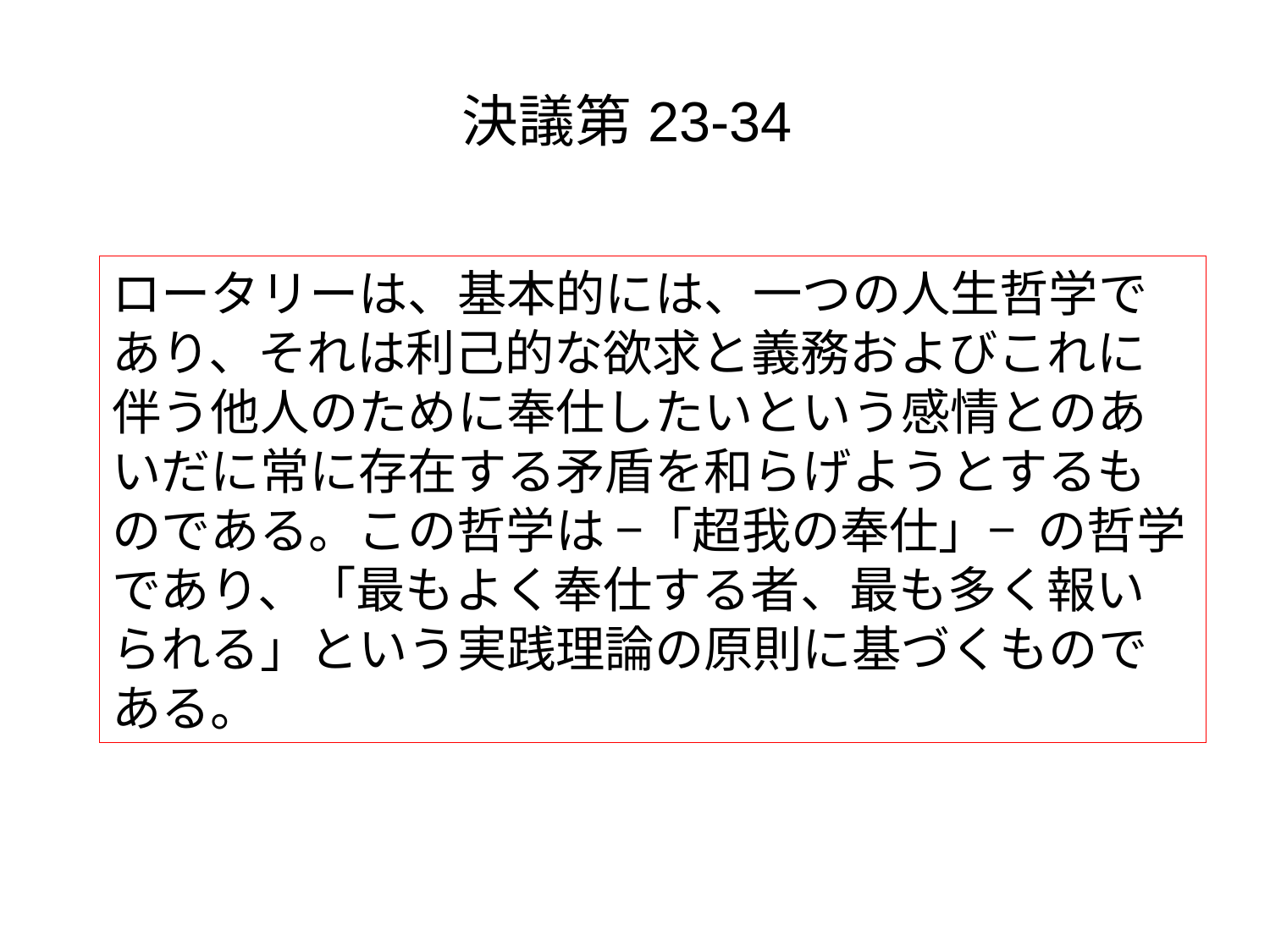

# 決議第23-34
ロータリーは、基本的には、一つの人生哲学であり、それは利己的な欲求と義務およびこれに伴う他人のために奉仕したいという感情とのあいだに常に存在する矛盾を和らげようとするものである。この哲学は −「超我の奉仕」−  の哲学であり、「最もよく奉仕する者、最も多く報いられる」という実践理論の原則に基づくものである。